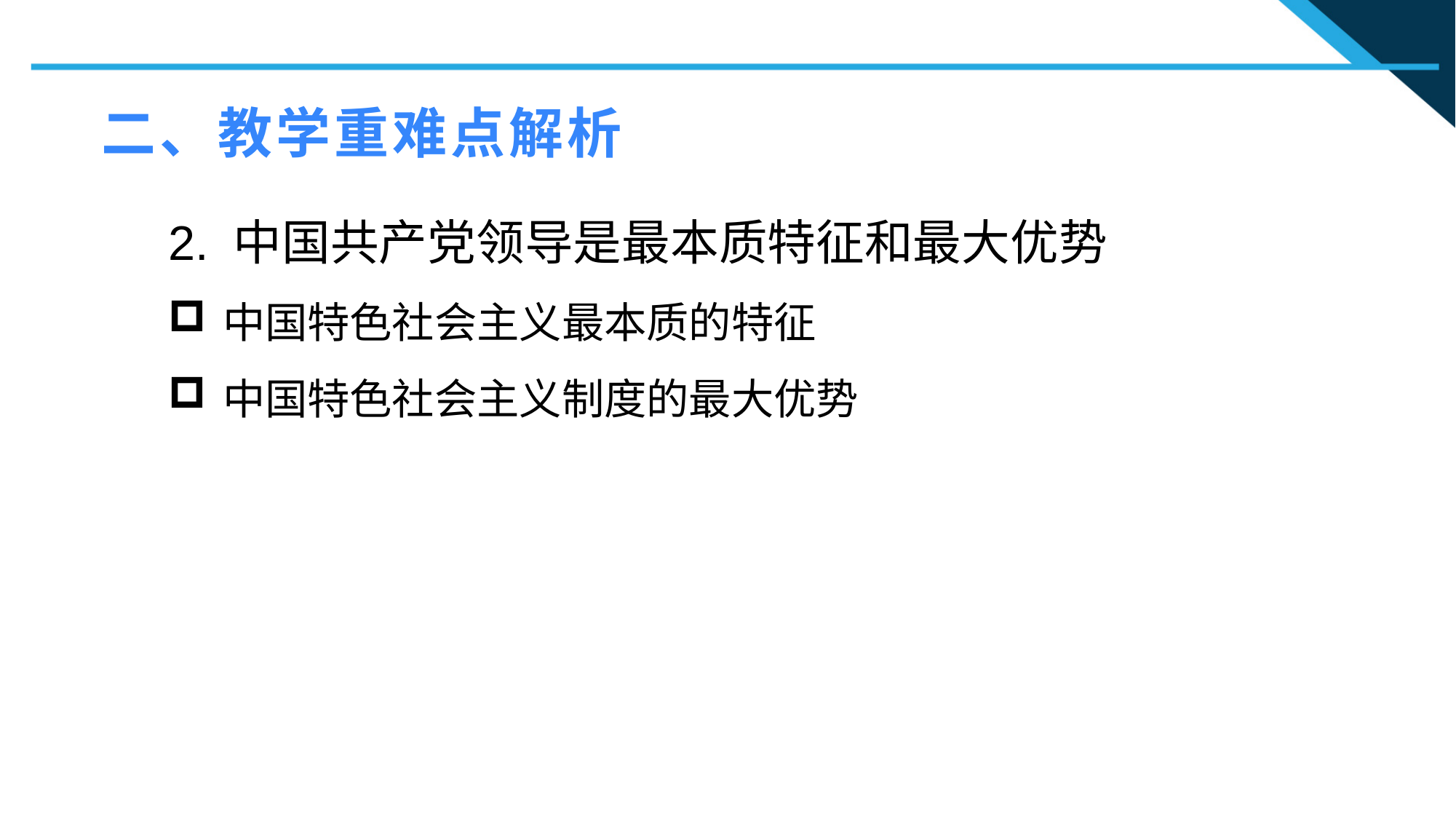

二、教学重难点解析
2. 中国共产党领导是最本质特征和最大优势
中国特色社会主义最本质的特征
中国特色社会主义制度的最大优势

1
2
2
n